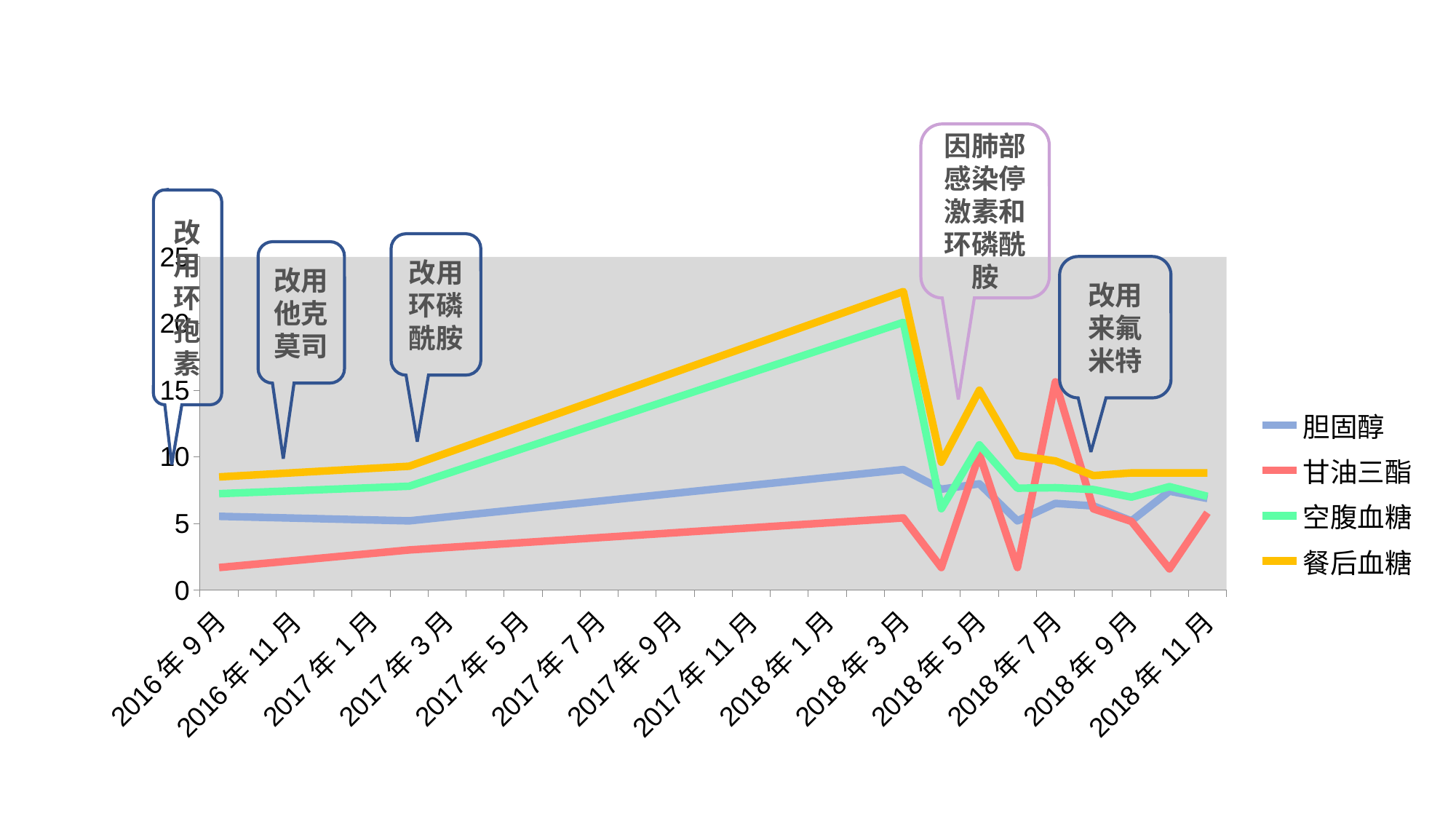

因肺部感染停激素和环磷酰胺
改用环孢素

### Chart

| Category | 胆固醇 | 甘油三酯 | 空腹血糖 | 餐后血糖 |
|---|---|---|---|---|
| 42614 | 5.54 | 1.7 | 7.24 | 8.5 |
| 42767 | 5.2 | 3.02 | 7.8 | 9.3 |
| 43160 | 9.05 | 5.42 | 20.09 | 22.4 |
| 43191 | 7.58 | 1.7 | 6.1099999999999985 | 9.6 |
| 43221 | 7.98 | 10.21 | 10.9 | 15.0 |
| 43252 | 5.2 | 1.7 | 7.6499999999999995 | 10.1 |
| 43282 | 6.51 | 15.63 | 7.6899999999999995 | 9.700000000000001 |
| 43313 | 6.3199999999999985 | 6.1 | 7.55 | 8.6 |
| 43344 | 5.2 | 5.159999999999998 | 6.98 | 8.8 |
| 43374 | 7.4300000000000015 | 1.6 | 7.770000000000001 | 8.8 |
| 43405 | 6.88 | 5.81 | 7.04 | 8.8 |
改用环磷酰胺
改用他克莫司
改用来氟米特